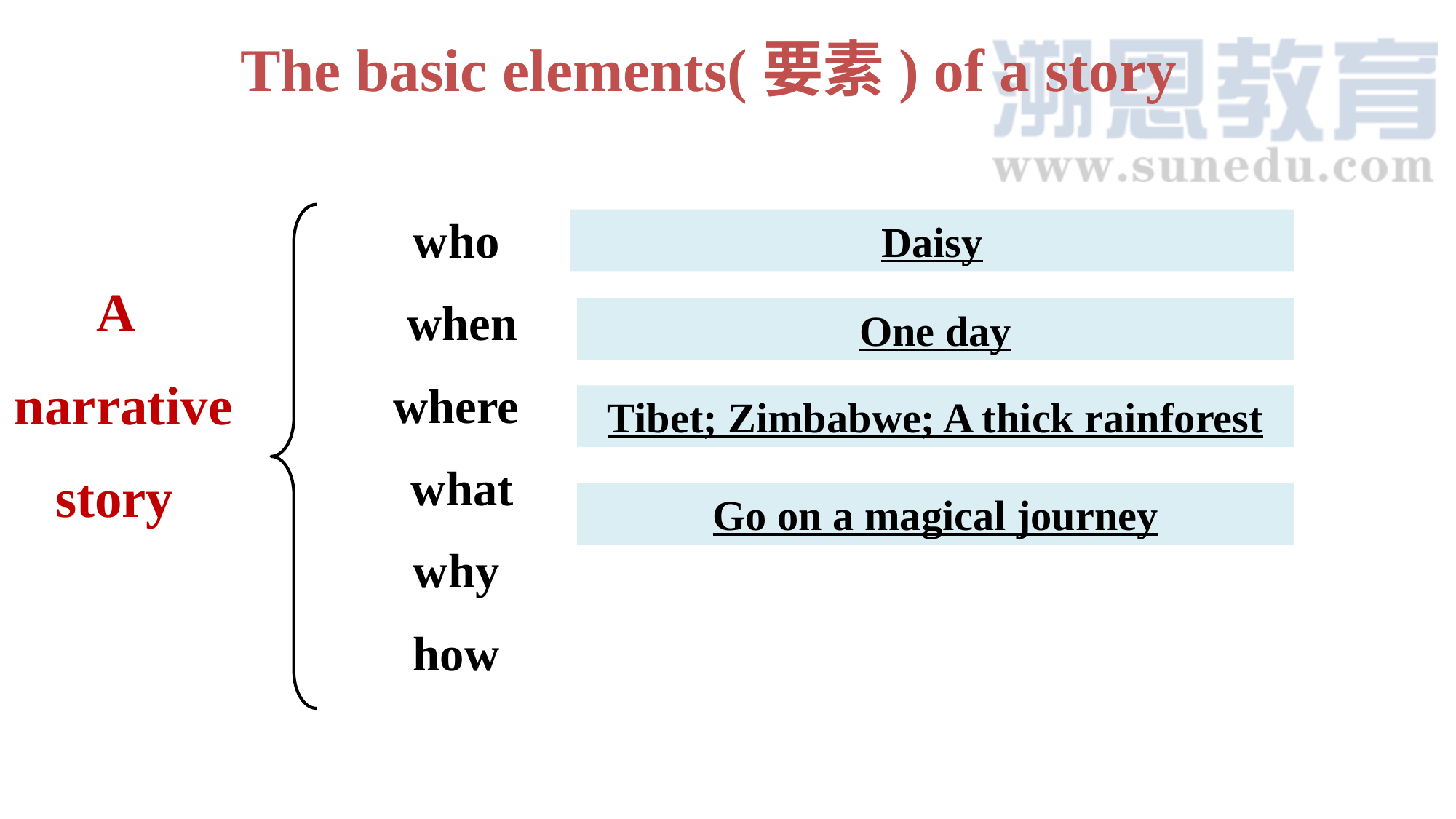

The basic elements(要素) of a story

who
 when
where
 what
why
how

Daisy
      A
narrative
   story
One day
Tibet; Zimbabwe; A thick rainforest
Go on a magical journey